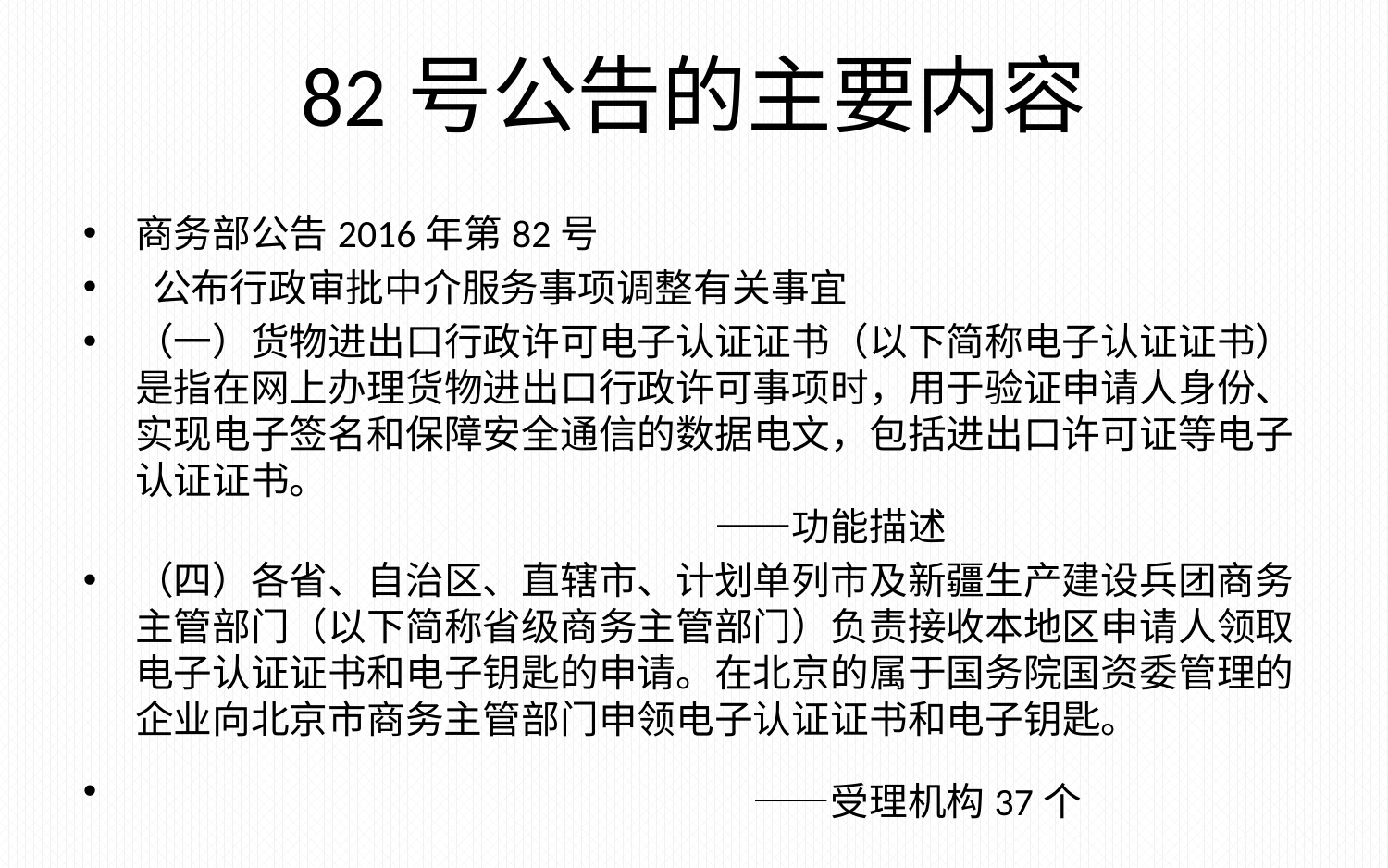

# 82号公告的主要内容
商务部公告2016年第82号
 公布行政审批中介服务事项调整有关事宜
（一）货物进出口行政许可电子认证证书（以下简称电子认证证书）是指在网上办理货物进出口行政许可事项时，用于验证申请人身份、实现电子签名和保障安全通信的数据电文，包括进出口许可证等电子认证证书。
　　　　　　　　　　　　　　　——功能描述
（四）各省、自治区、直辖市、计划单列市及新疆生产建设兵团商务主管部门（以下简称省级商务主管部门）负责接收本地区申请人领取电子认证证书和电子钥匙的申请。在北京的属于国务院国资委管理的企业向北京市商务主管部门申领电子认证证书和电子钥匙。
　　　　　　　　　　　　　　　　——受理机构37个